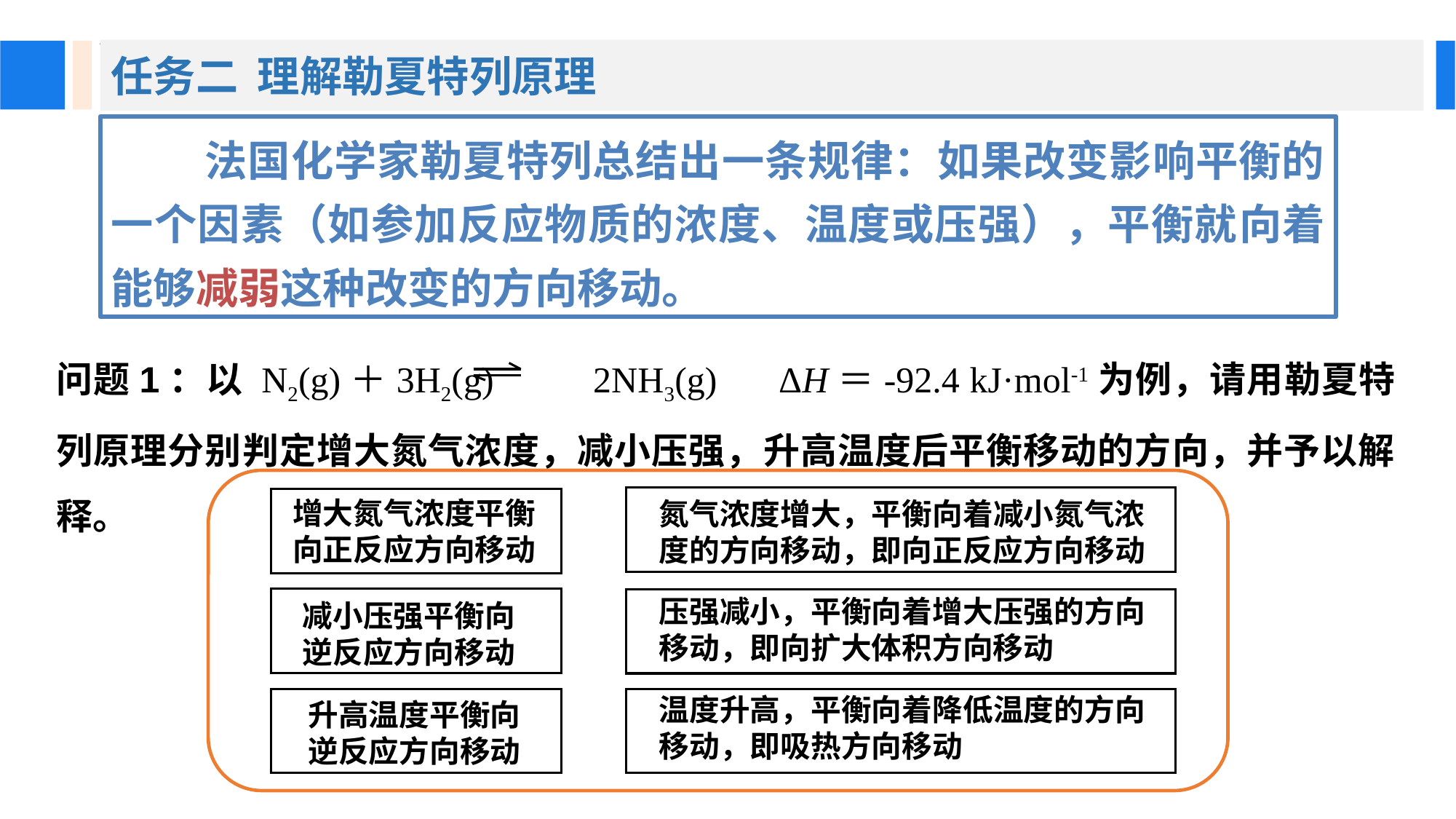

任务二  理解勒夏特列原理
        法国化学家勒夏特列总结出一条规律：如果改变影响平衡的一个因素（如参加反应物质的浓度、温度或压强），平衡就向着能够减弱这种改变的方向移动。
问题1：以 N2(g)＋3H2(g)          2NH3(g)          ΔH＝-92.4 kJ·mol-1为例，请用勒夏特列原理分别判定增大氮气浓度，减小压强，升高温度后平衡移动的方向，并予以解释。

增大氮气浓度平衡向正反应方向移动
氮气浓度增大，平衡向着减小氮气浓度的方向移动，即向正反应方向移动
压强减小，平衡向着增大压强的方向移动，即向扩大体积方向移动

减小压强平衡向逆反应方向移动
温度升高，平衡向着降低温度的方向移动，即吸热方向移动

升高温度平衡向逆反应方向移动